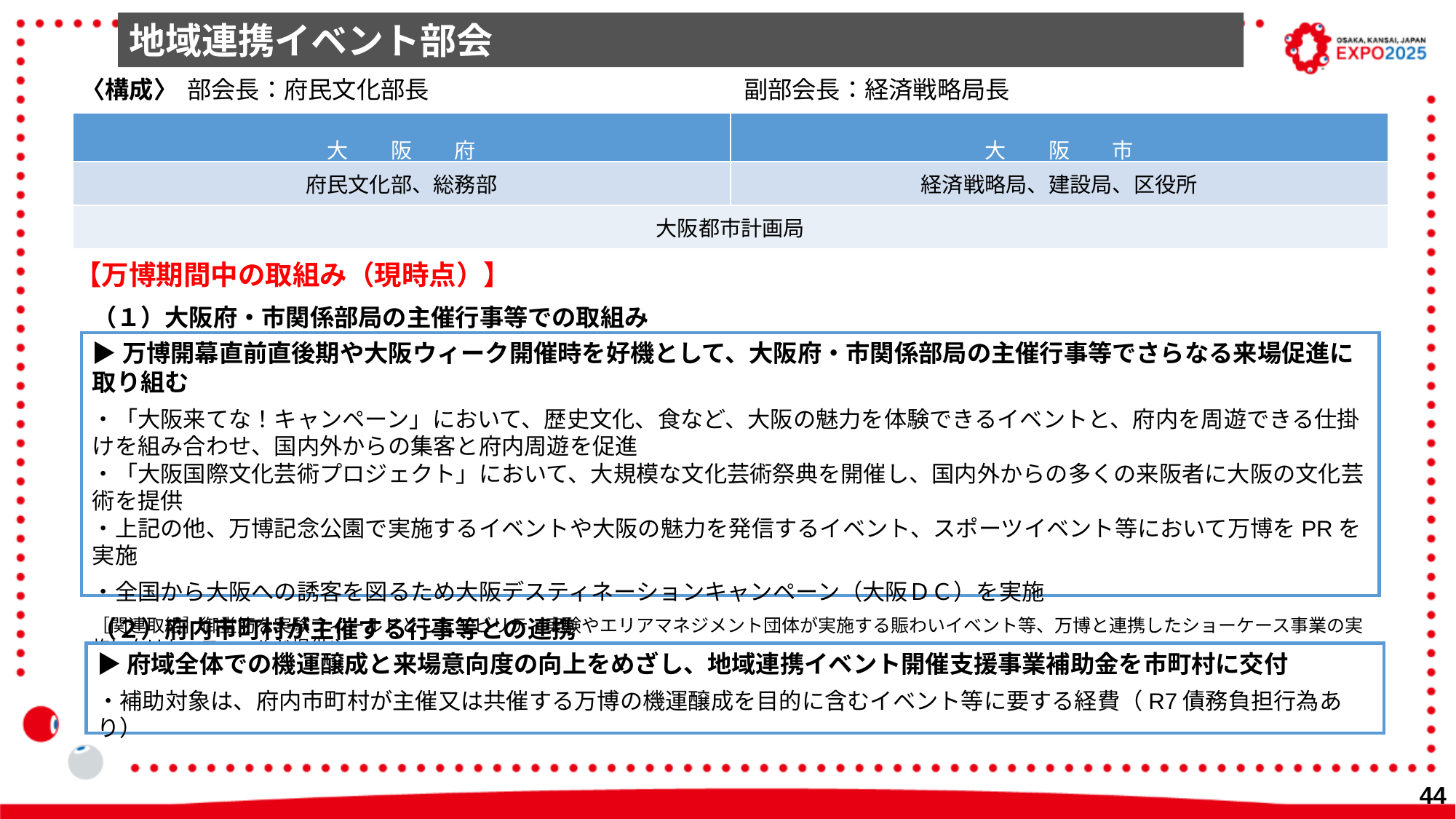

地域連携イベント部会

　部会長：府民文化部長　　　　　　　　　　　　　副部会長：経済戦略局長
〈構成〉
| 大　　阪　　府 | 大　　阪　　市 |
| --- | --- |
| 府民文化部、総務部 | 経済戦略局、建設局、区役所 |
| 大阪都市計画局 |  |
【万博期間中の取組み（現時点）】
（１）大阪府・市関係部局の主催行事等での取組み
▶万博開幕直前直後期や大阪ウィーク開催時を好機として、大阪府・市関係部局の主催行事等でさらなる来場促進に取り組む
・「大阪来てな！キャンペーン」において、歴史文化、食など、大阪の魅力を体験できるイベントと、府内を周遊できる仕掛けを組み合わせ、国内外からの集客と府内周遊を促進
・「大阪国際文化芸術プロジェクト」において、大規模な文化芸術祭典を開催し、国内外からの多くの来阪者に大阪の文化芸術を提供
・上記の他、万博記念公園で実施するイベントや大阪の魅力を発信するイベント、スポーツイベント等において万博をPRを実施
・全国から大阪への誘客を図るため大阪デスティネーションキャンペーン（大阪ＤＣ）を実施
［関連取組］御堂筋を実験フィールドとしたモビリティ実験やエリアマネジメント団体が実施する賑わいイベント等、万博と連携したショーケース事業の実施に向けた、フィールド提供や
　　　　　　　　　受け入れにかかる整備を実施

（２）府内市町村が主催する行事等との連携
▶府域全体での機運醸成と来場意向度の向上をめざし、地域連携イベント開催支援事業補助金を市町村に交付
・補助対象は、府内市町村が主催又は共催する万博の機運醸成を目的に含むイベント等に要する経費（R7債務負担行為あり）
44